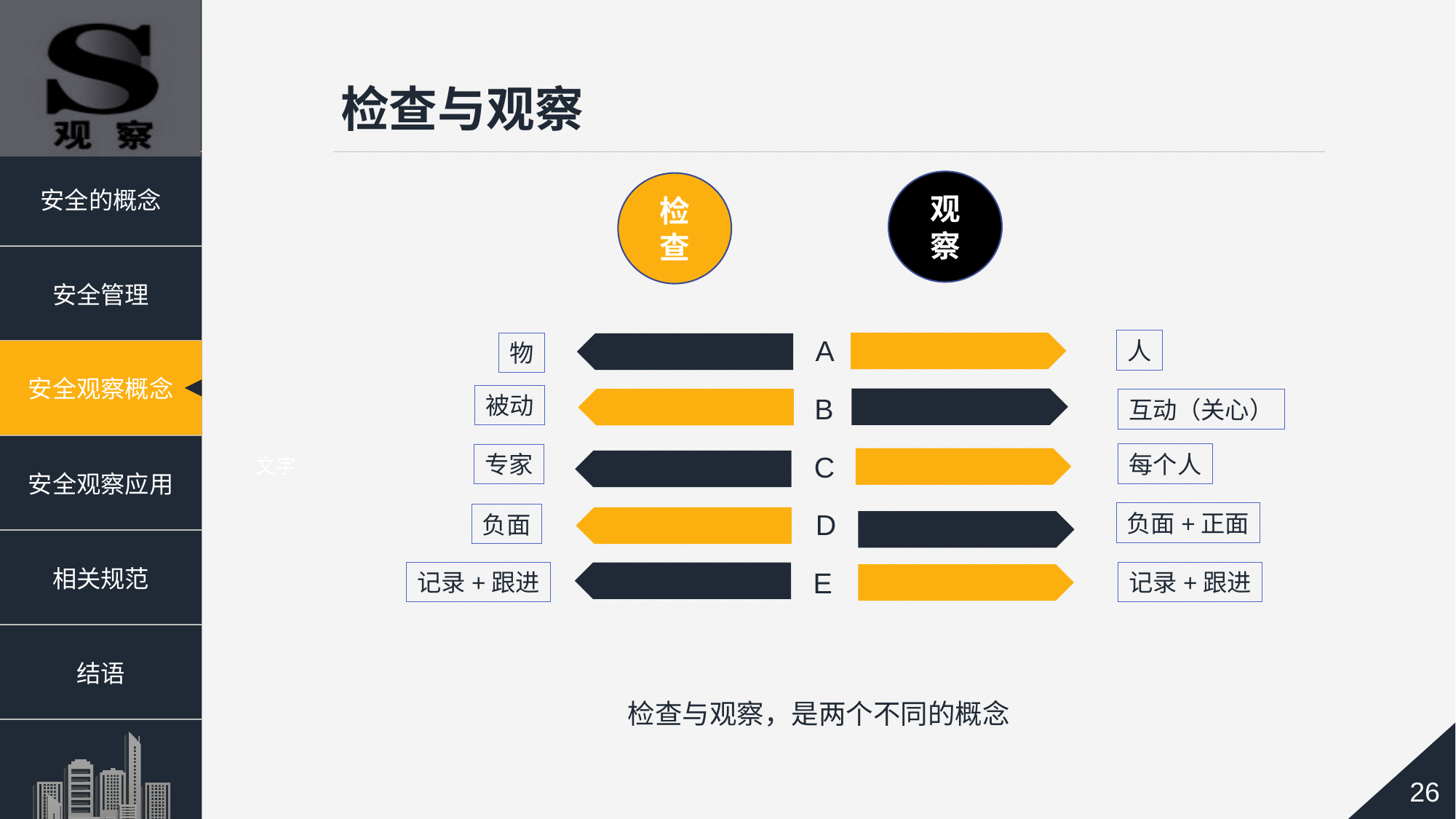

检查与观察
观察
检查
A
人

物

被动
B

互动（关心）
C
每个人
专家
文字

D
负面+正面
负面

E
记录+跟进
记录+跟进

检查与观察，是两个不同的概念